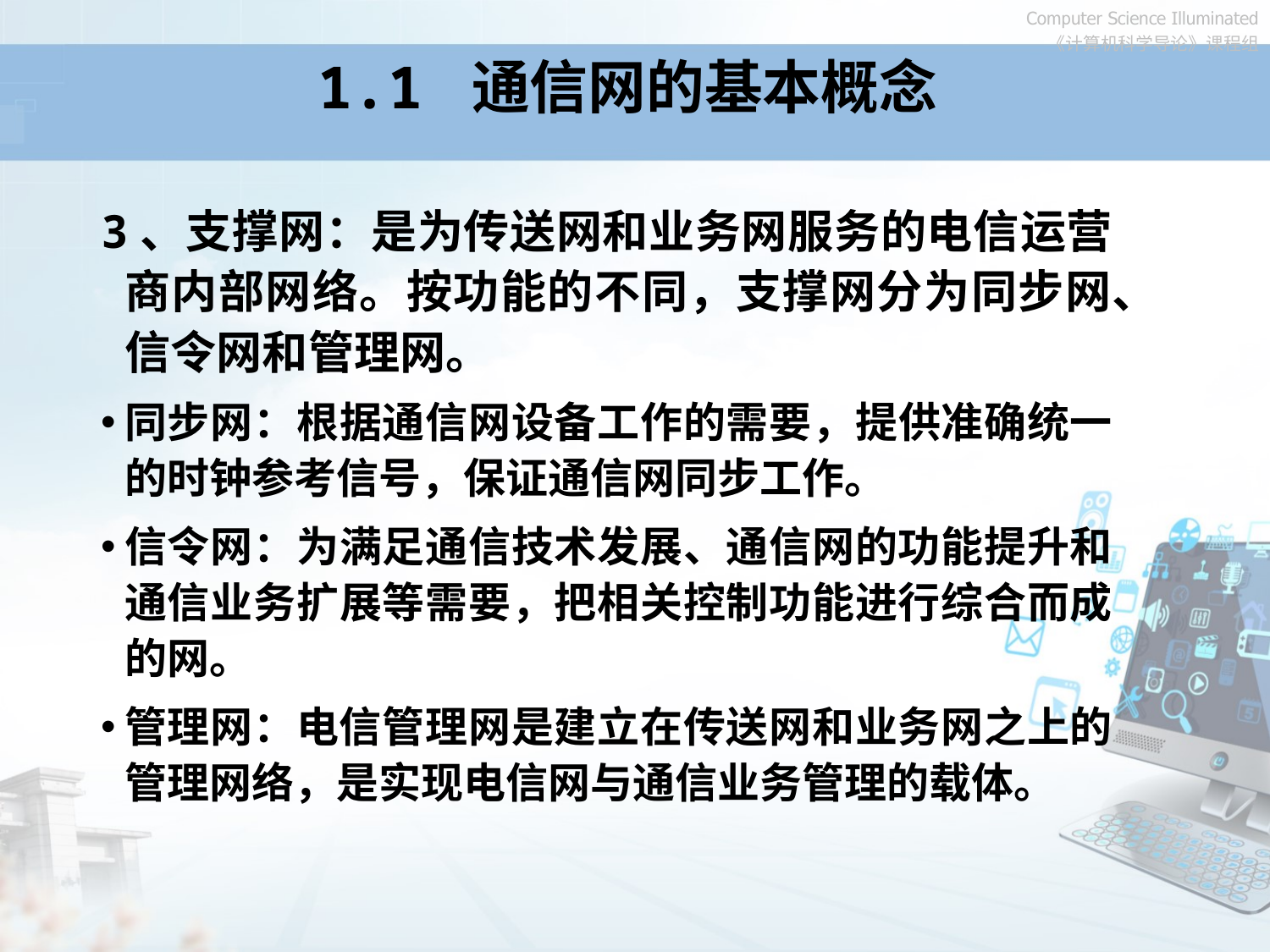

# 1.1 通信网的基本概念
3、支撑网：是为传送网和业务网服务的电信运营商内部网络。按功能的不同，支撑网分为同步网、信令网和管理网。
同步网：根据通信网设备工作的需要，提供准确统一的时钟参考信号，保证通信网同步工作。
信令网：为满足通信技术发展、通信网的功能提升和通信业务扩展等需要，把相关控制功能进行综合而成的网。
管理网：电信管理网是建立在传送网和业务网之上的管理网络，是实现电信网与通信业务管理的载体。